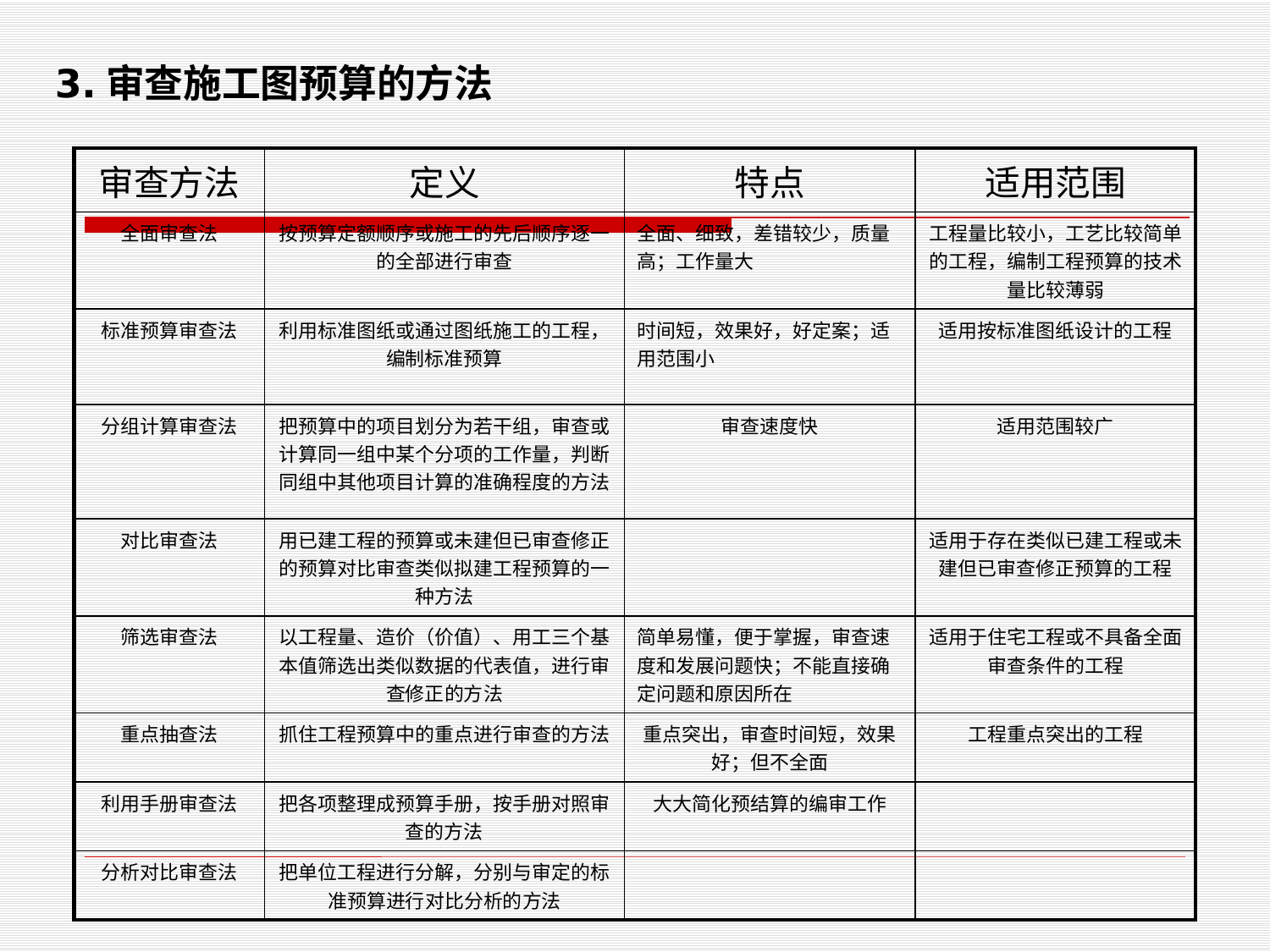

3.审查施工图预算的方法
| 审查方法 | 定义 | 特点 | 适用范围 |
| --- | --- | --- | --- |
| 全面审查法 | 按预算定额顺序或施工的先后顺序逐一的全部进行审查 | 全面、细致，差错较少，质量高；工作量大 | 工程量比较小，工艺比较简单的工程，编制工程预算的技术量比较薄弱 |
| 标准预算审查法 | 利用标准图纸或通过图纸施工的工程，编制标准预算 | 时间短，效果好，好定案；适用范围小 | 适用按标准图纸设计的工程 |
| 分组计算审查法 | 把预算中的项目划分为若干组，审查或计算同一组中某个分项的工作量，判断同组中其他项目计算的准确程度的方法 | 审查速度快 | 适用范围较广 |
| 对比审查法 | 用已建工程的预算或未建但已审查修正的预算对比审查类似拟建工程预算的一种方法 |  | 适用于存在类似已建工程或未建但已审查修正预算的工程 |
| 筛选审查法 | 以工程量、造价（价值）、用工三个基本值筛选出类似数据的代表值，进行审查修正的方法 | 简单易懂，便于掌握，审查速度和发展问题快；不能直接确定问题和原因所在 | 适用于住宅工程或不具备全面审查条件的工程 |
| 重点抽查法 | 抓住工程预算中的重点进行审查的方法 | 重点突出，审查时间短，效果好；但不全面 | 工程重点突出的工程 |
| 利用手册审查法 | 把各项整理成预算手册，按手册对照审查的方法 | 大大简化预结算的编审工作 |  |
| 分析对比审查法 | 把单位工程进行分解，分别与审定的标准预算进行对比分析的方法 |  |  |